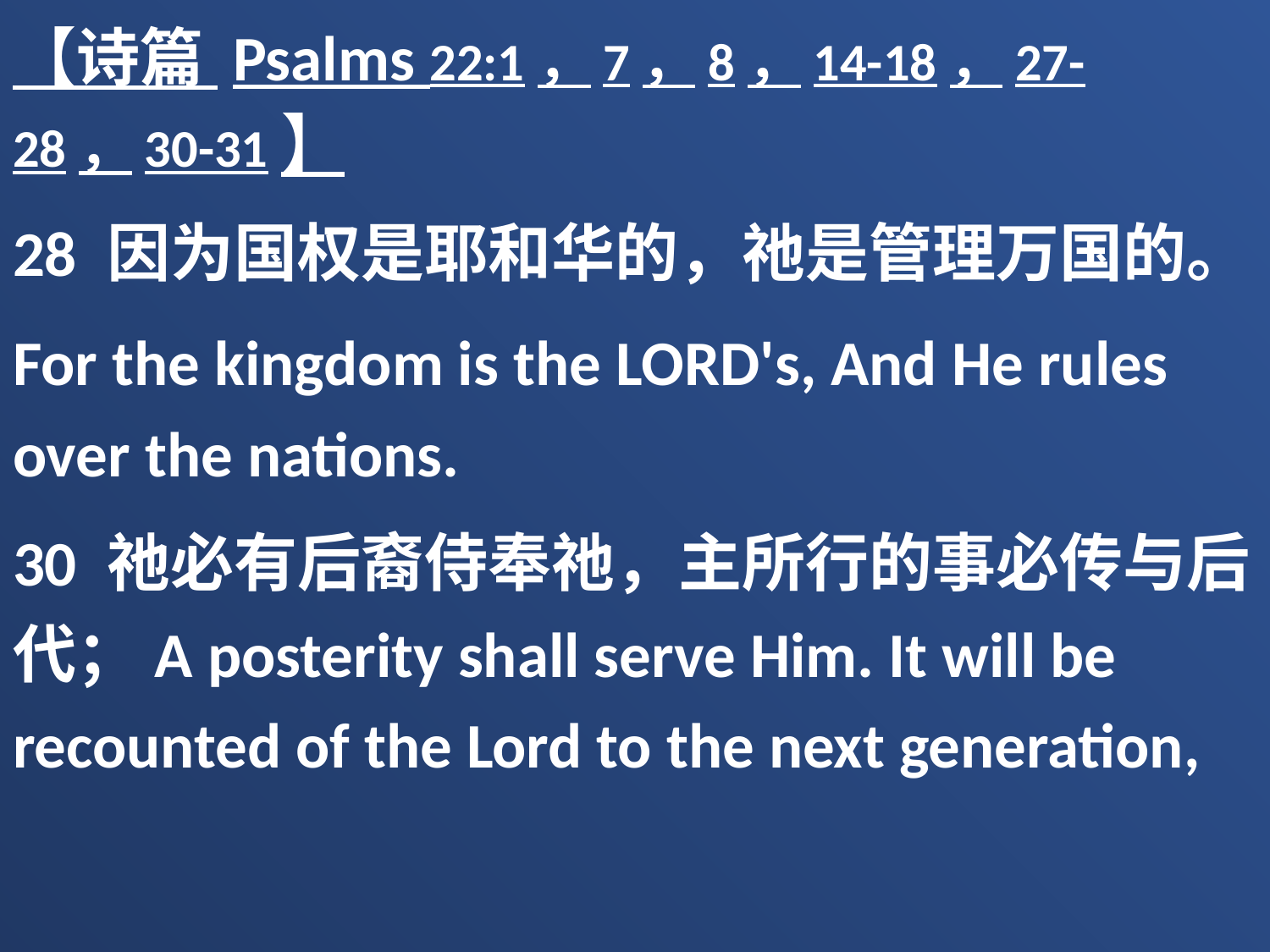

【诗篇 Psalms 22:1，7，8，14-18，27-28，30-31】
28 因为国权是耶和华的，祂是管理万国的。
For the kingdom is the LORD's, And He rules over the nations.
30 祂必有后裔侍奉祂，主所行的事必传与后代；A posterity shall serve Him. It will be recounted of the Lord to the next generation,